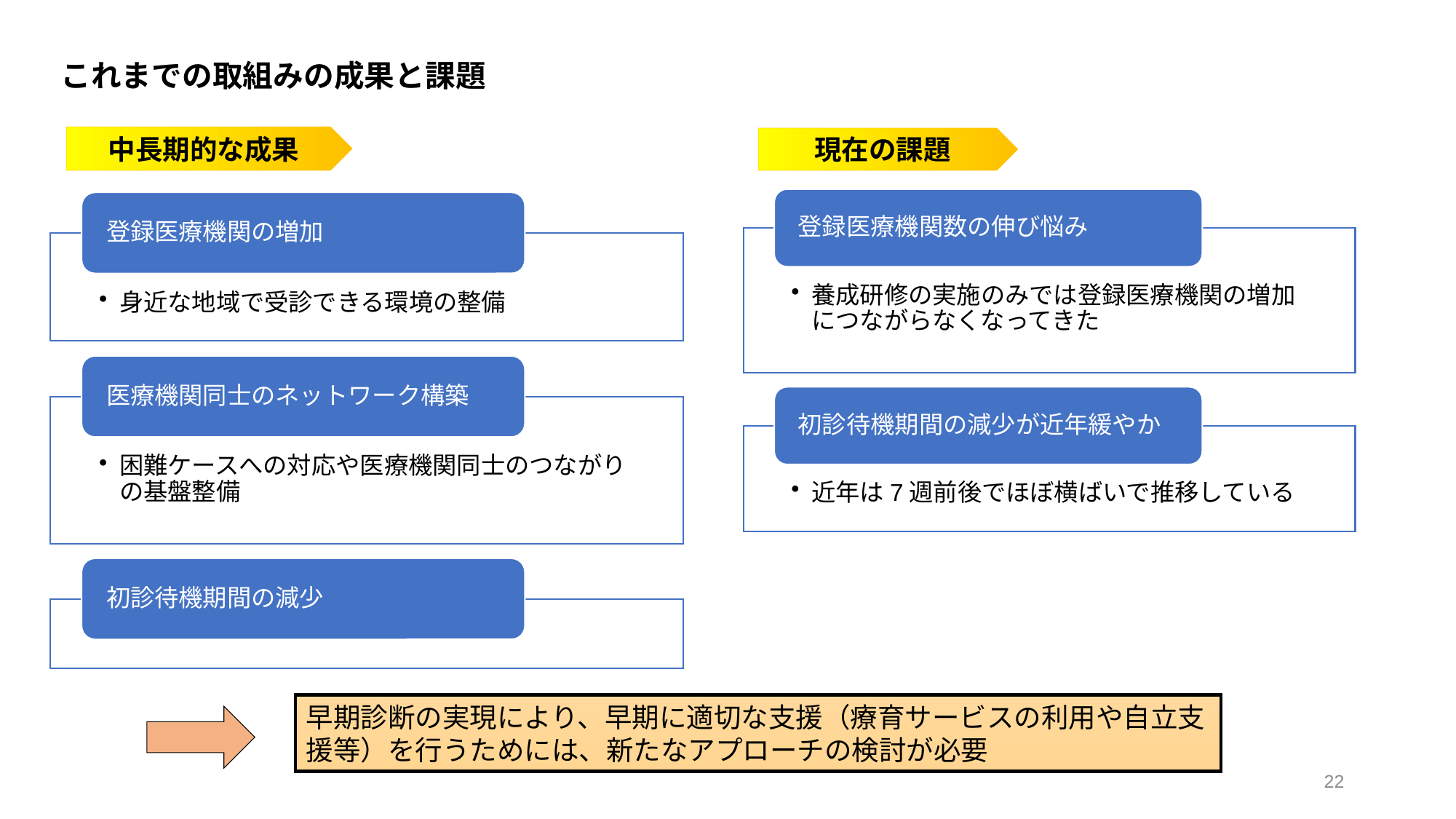

これまでの取組みの成果と課題
中長期的な成果
現在の課題
身近な地域で受診できる環境の整備
登録医療機関の増加
困難ケースへの対応や医療機関同士のつながりの基盤整備
医療機関同士のネットワーク構築
初診待機期間の減少
養成研修の実施のみでは登録医療機関の増加につながらなくなってきた
登録医療機関数の伸び悩み
近年は7週前後でほぼ横ばいで推移している
初診待機期間の減少が近年緩やか
早期診断の実現により、早期に適切な支援（療育サービスの利用や自立支援等）を行うためには、新たなアプローチの検討が必要

22